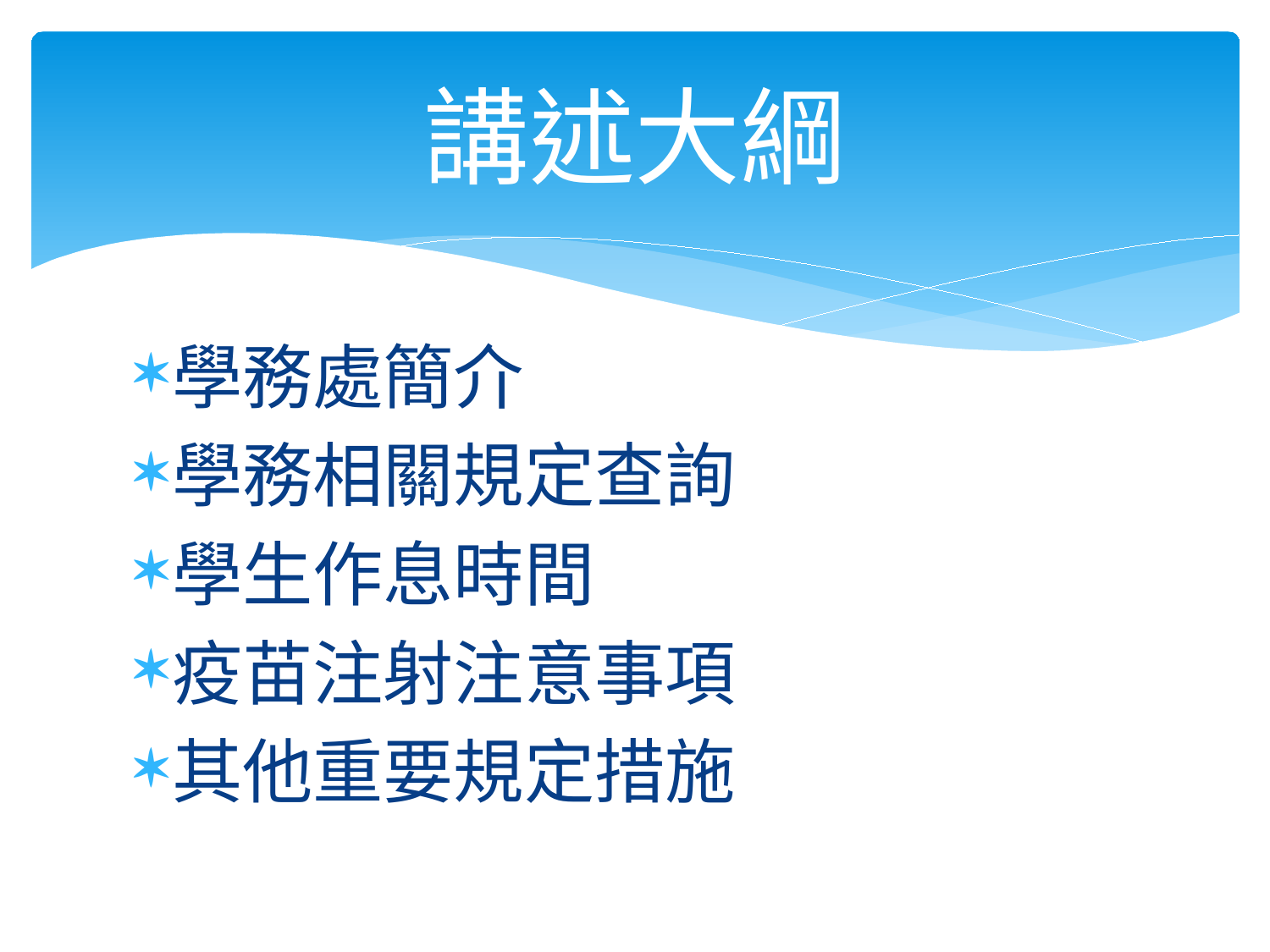

# 講述大綱
學務處簡介
學務相關規定查詢
學生作息時間
疫苗注射注意事項
其他重要規定措施